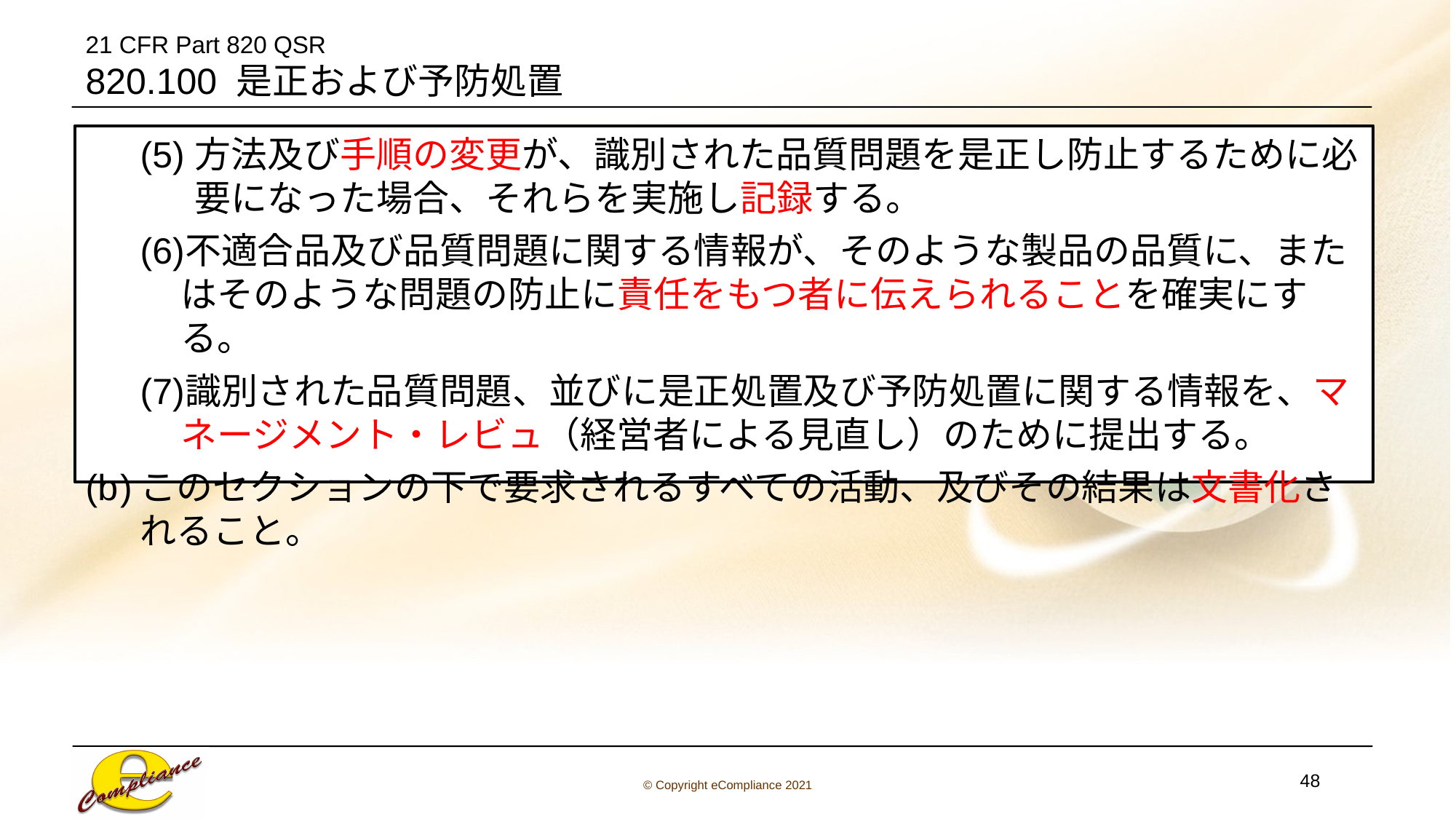

21 CFR Part 820 QSR
820.100 是正および予防処置
方法及び手順の変更が、識別された品質問題を是正し防止するために必要になった場合、それらを実施し記録する。
不適合品及び品質問題に関する情報が、そのような製品の品質に、またはそのような問題の防止に責任をもつ者に伝えられることを確実にする。
識別された品質問題、並びに是正処置及び予防処置に関する情報を、マネージメント・レビュ（経営者による見直し）のために提出する。
このセクションの下で要求されるすべての活動、及びその結果は文書化されること。